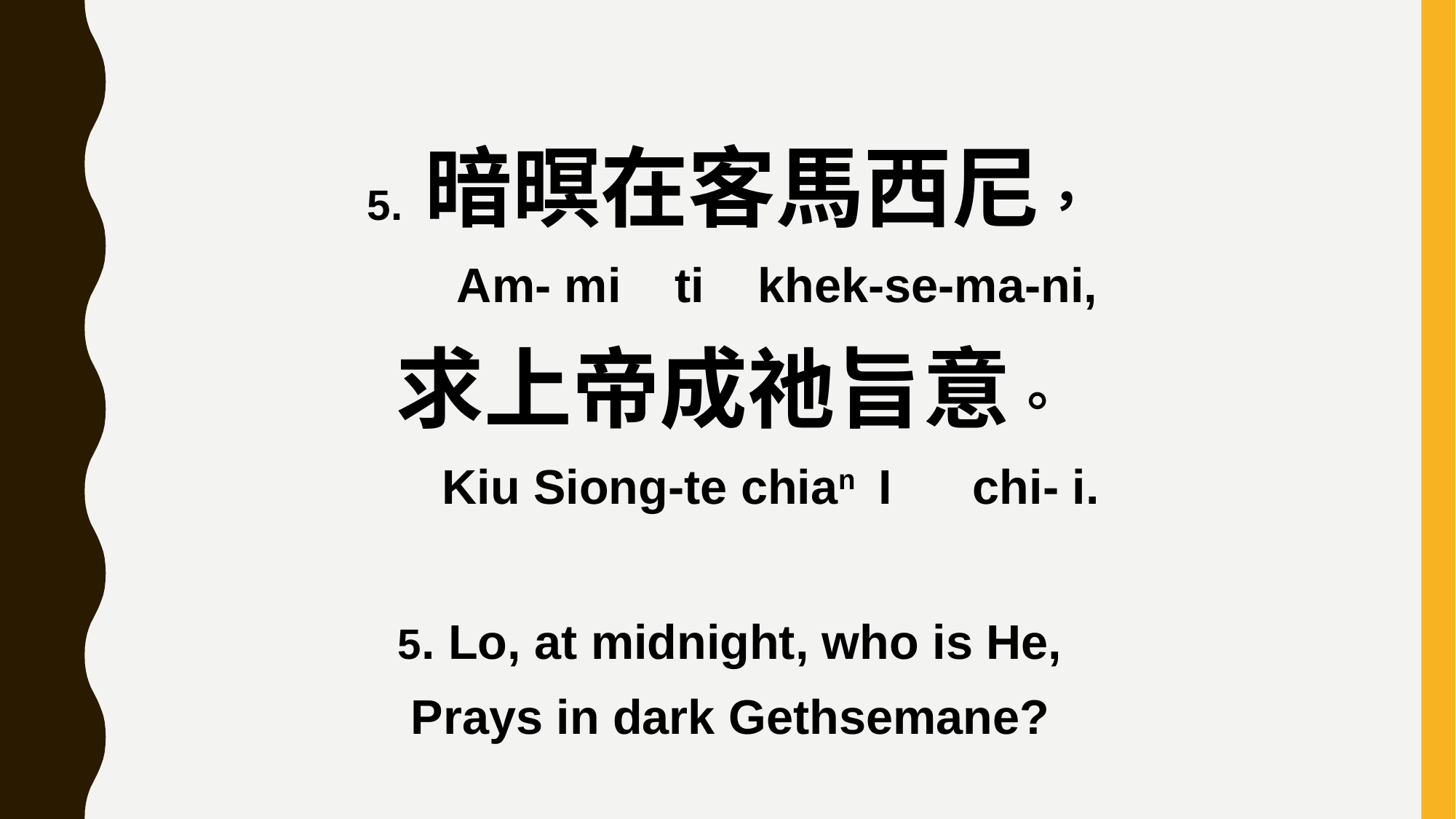

5. 暗暝在客馬西尼，
		   Am- mi    ti    khek-se-ma-ni,
求上帝成祂旨意。
	          Kiu Siong-te chian   I      chi- i.

5. Lo, at midnight, who is He,
Prays in dark Gethsemane?